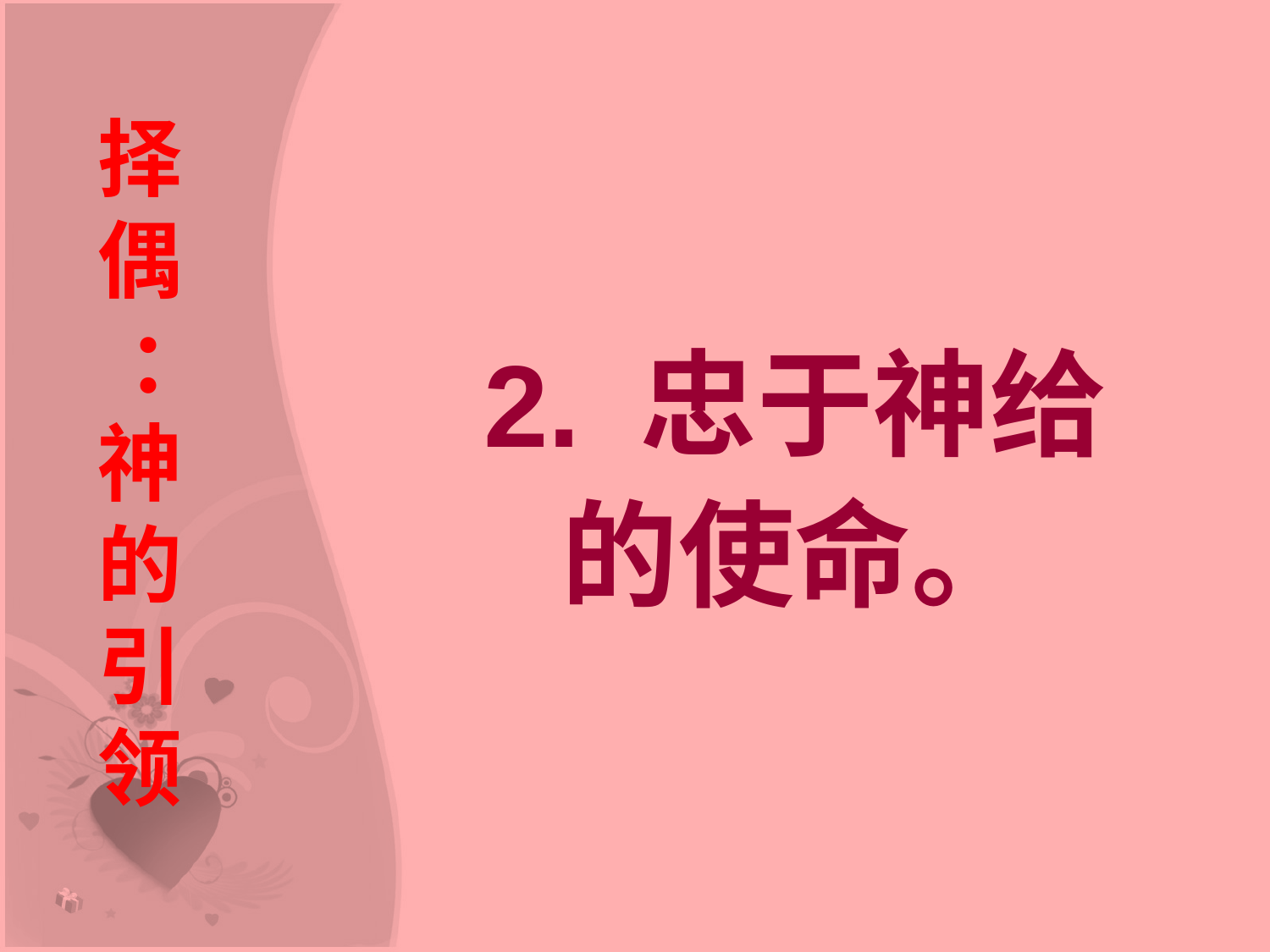

择
偶
  ：
神
的
引
领
2. 忠于神给
的使命。